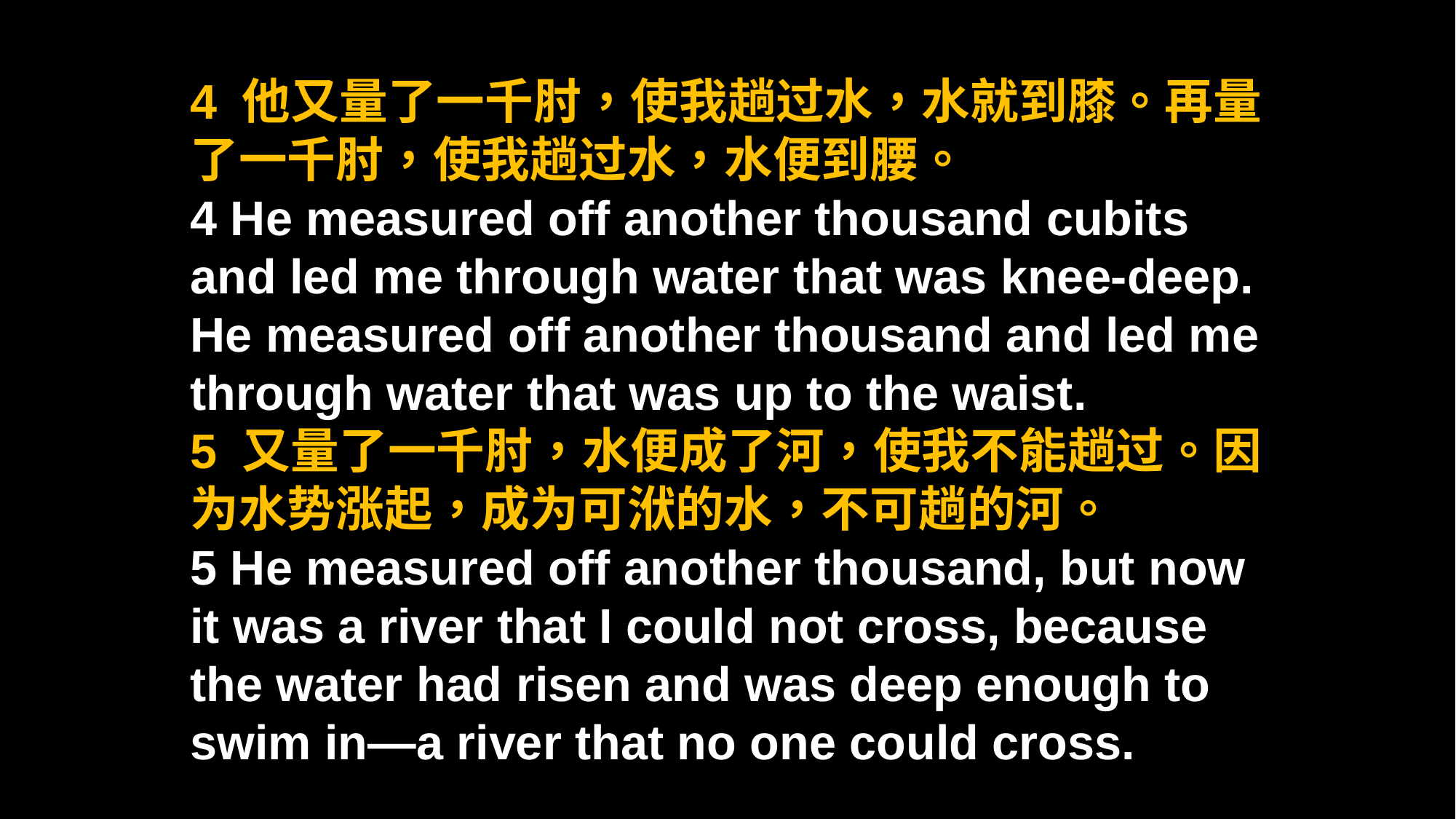

4 他又量了一千肘，使我趟过水，水就到膝。再量了一千肘，使我趟过水，水便到腰。
4 He measured off another thousand cubits and led me through water that was knee-deep. He measured off another thousand and led me through water that was up to the waist.
5 又量了一千肘，水便成了河，使我不能趟过。因为水势涨起，成为可洑的水，不可趟的河。
5 He measured off another thousand, but now it was a river that I could not cross, because the water had risen and was deep enough to swim in—a river that no one could cross.